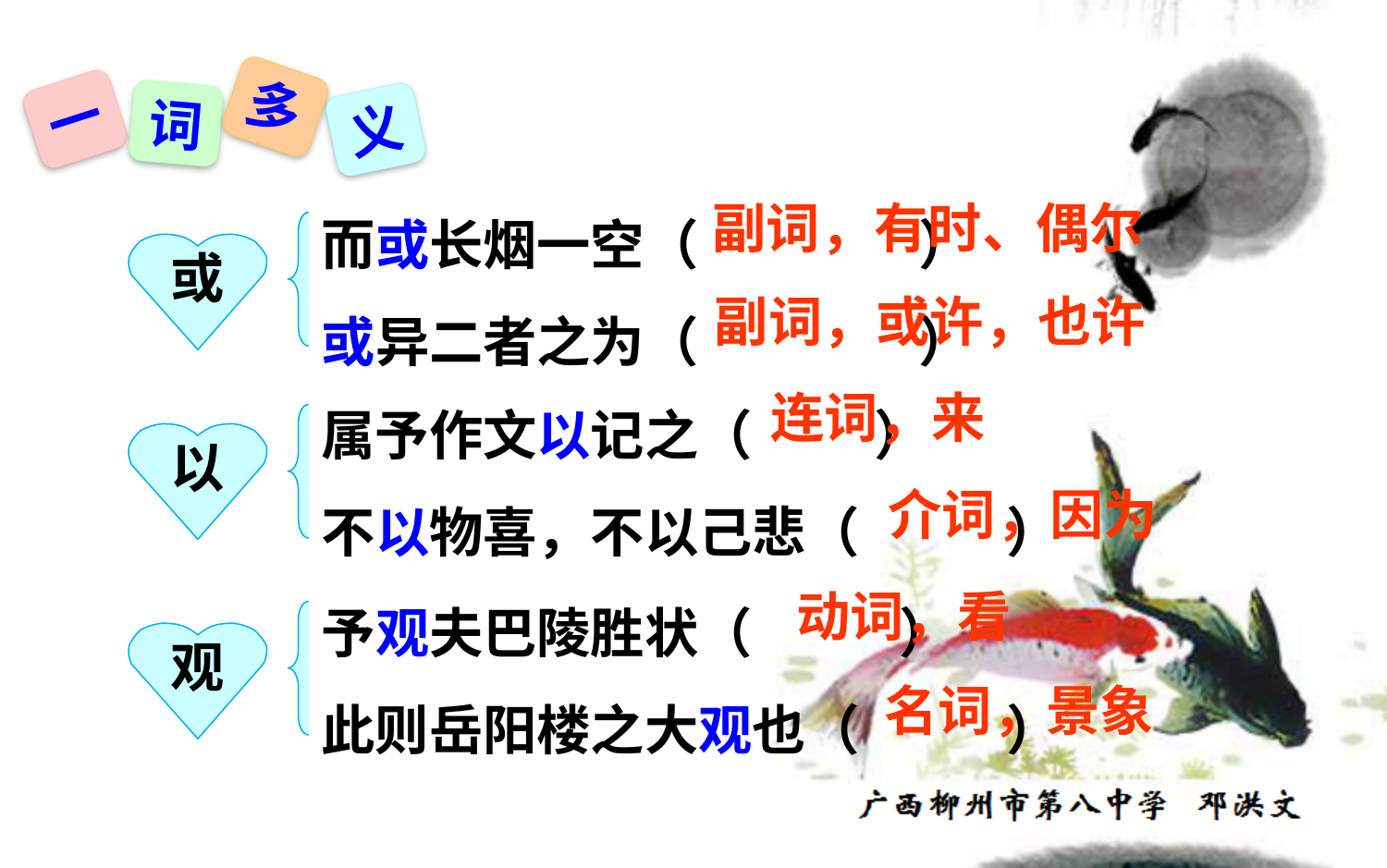

多
一
词
义
而或长烟一空（                  ）
或异二者之为（                  ）
副词，有时、偶尔

或
副词，或许，也许
属予作文以记之（          ）
不以物喜，不以己悲（            ）
连词，来

以
介词，因为
予观夫巴陵胜状（            ）
此则岳阳楼之大观也（            ）
动词，看

观
名词，景象